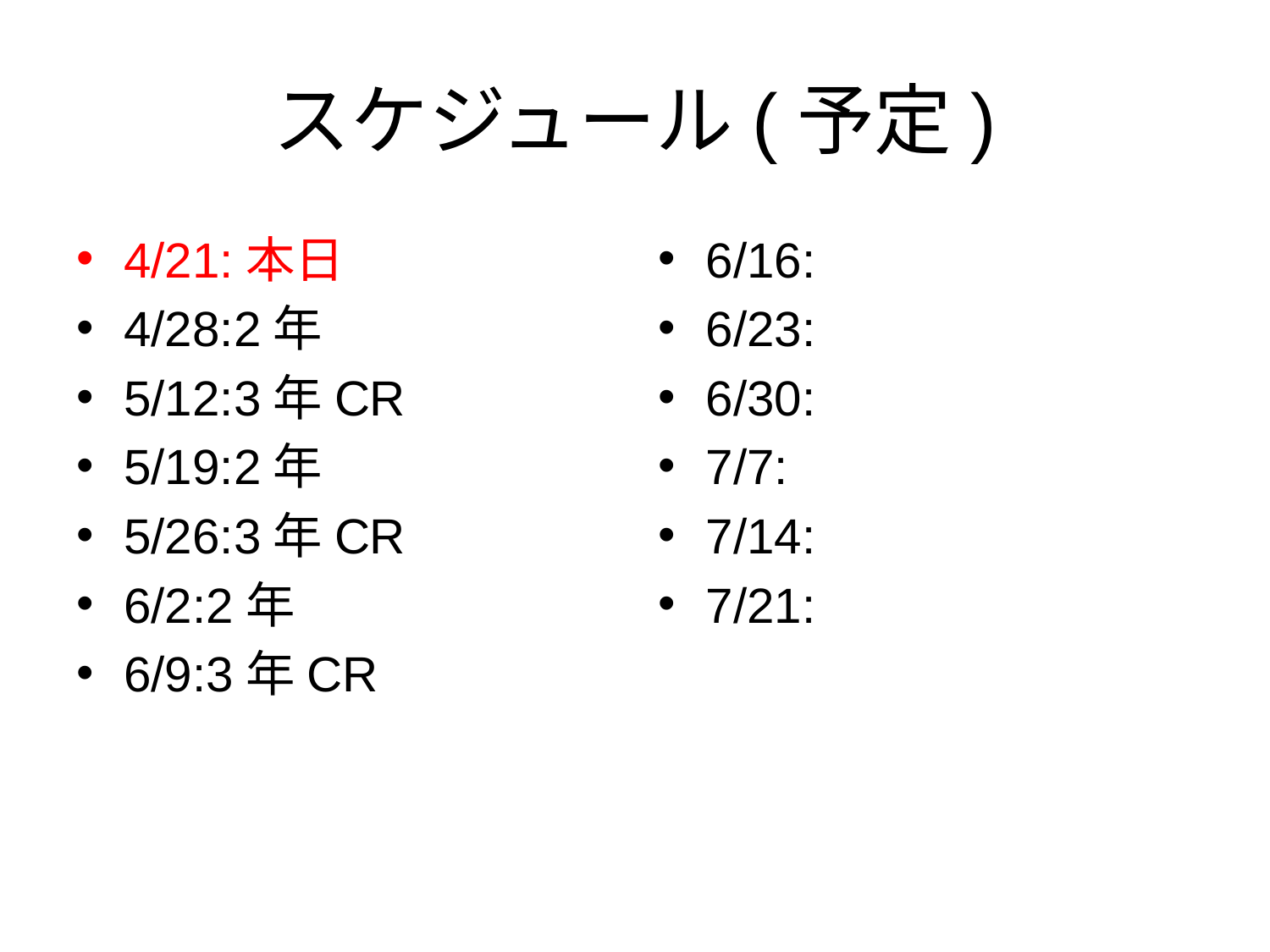

# スケジュール(予定)
4/21:本日
4/28:2年
5/12:3年CR
5/19:2年
5/26:3年CR
6/2:2年
6/9:3年CR

6/16:
6/23:
6/30:
7/7:
7/14:
7/21: